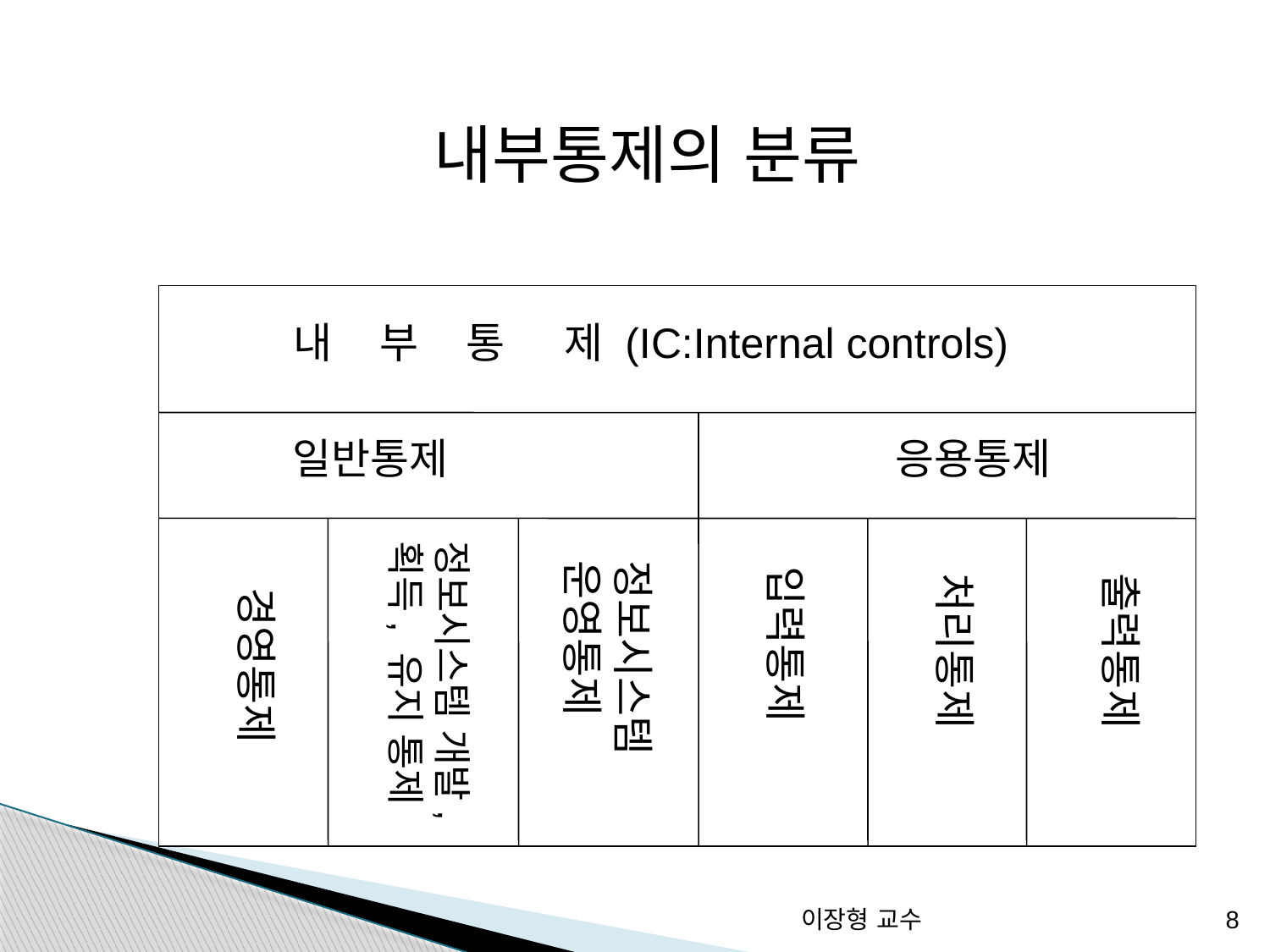

내부통제의 분류

내    부    통     제 (IC:Internal controls)

일반통제
응용통제

정보시스템 개발,
획득, 유지 통제
정보시스템
운영통제
입력통제
처리통제
출력통제
경영통제
이장형 교수
8